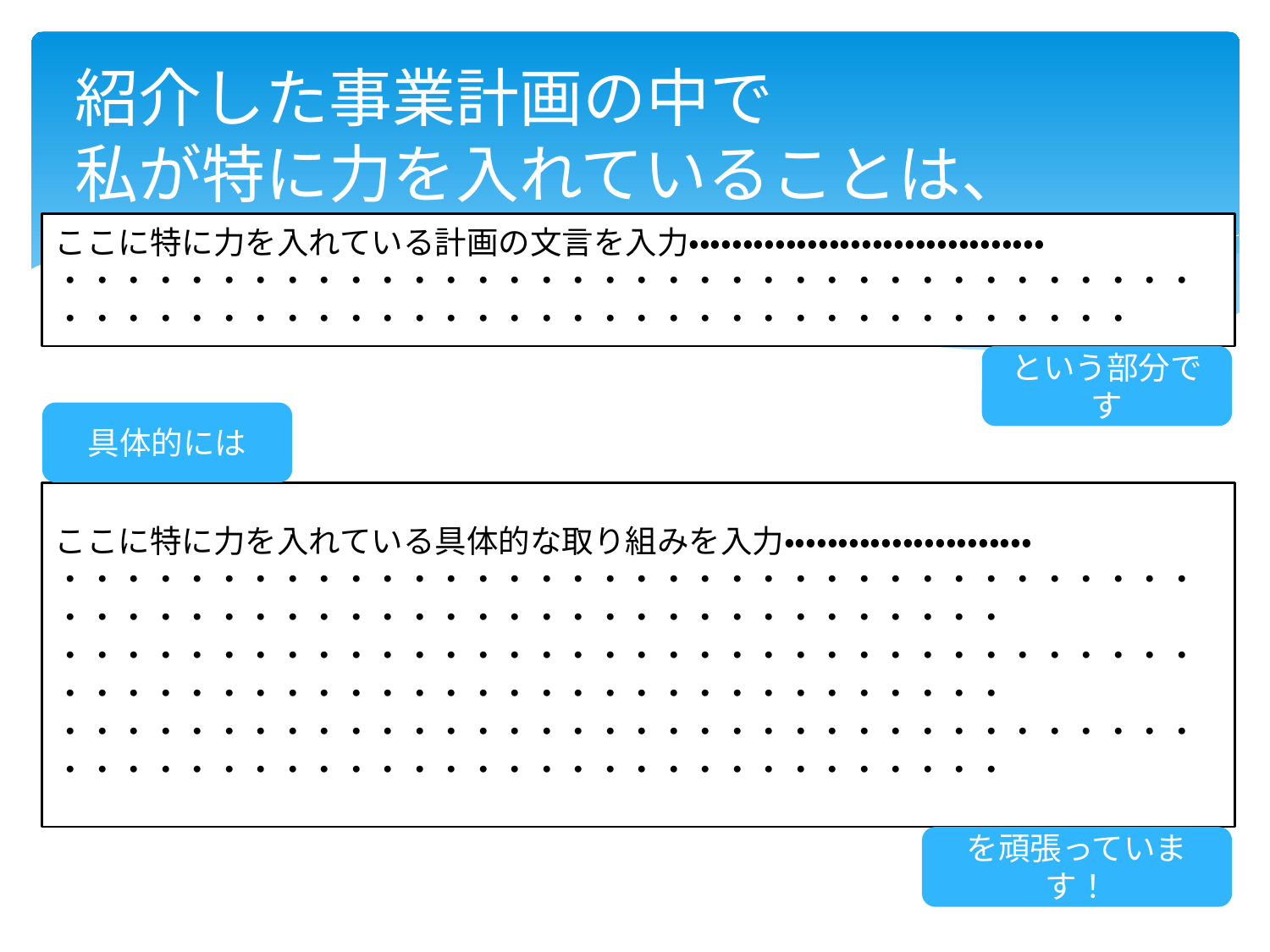

紹介した事業計画の中で
私が特に力を入れていることは、
ここに特に力を入れている計画の文言を入力・・・・・・・・・・・・・・・・・・・・・・・・・・・・・・・・・
・・・・・・・・・・・・・・・・・・・・・・・・・・・・・・・・・・・・・・・・・・・・・・・・・・・・・・・・・・・・・・・・・・・・・・
という部分です
具体的には

ここに特に力を入れている具体的な取り組みを入力・・・・・・・・・・・・・・・・・・・・・・・
・・・・・・・・・・・・・・・・・・・・・・・・・・・・・・・・・・・・・・・・・・・・・・・・・・・・・・・・・・・・・・・・・・
・・・・・・・・・・・・・・・・・・・・・・・・・・・・・・・・・・・・・・・・・・・・・・・・・・・・・・・・・・・・・・・・・・
・・・・・・・・・・・・・・・・・・・・・・・・・・・・・・・・・・・・・・・・・・・・・・・・・・・・・・・・・・・・・・・・・・
# ・・・・・・・・・・・・・・・・・・・・・・・・・・・・

を頑張っています！